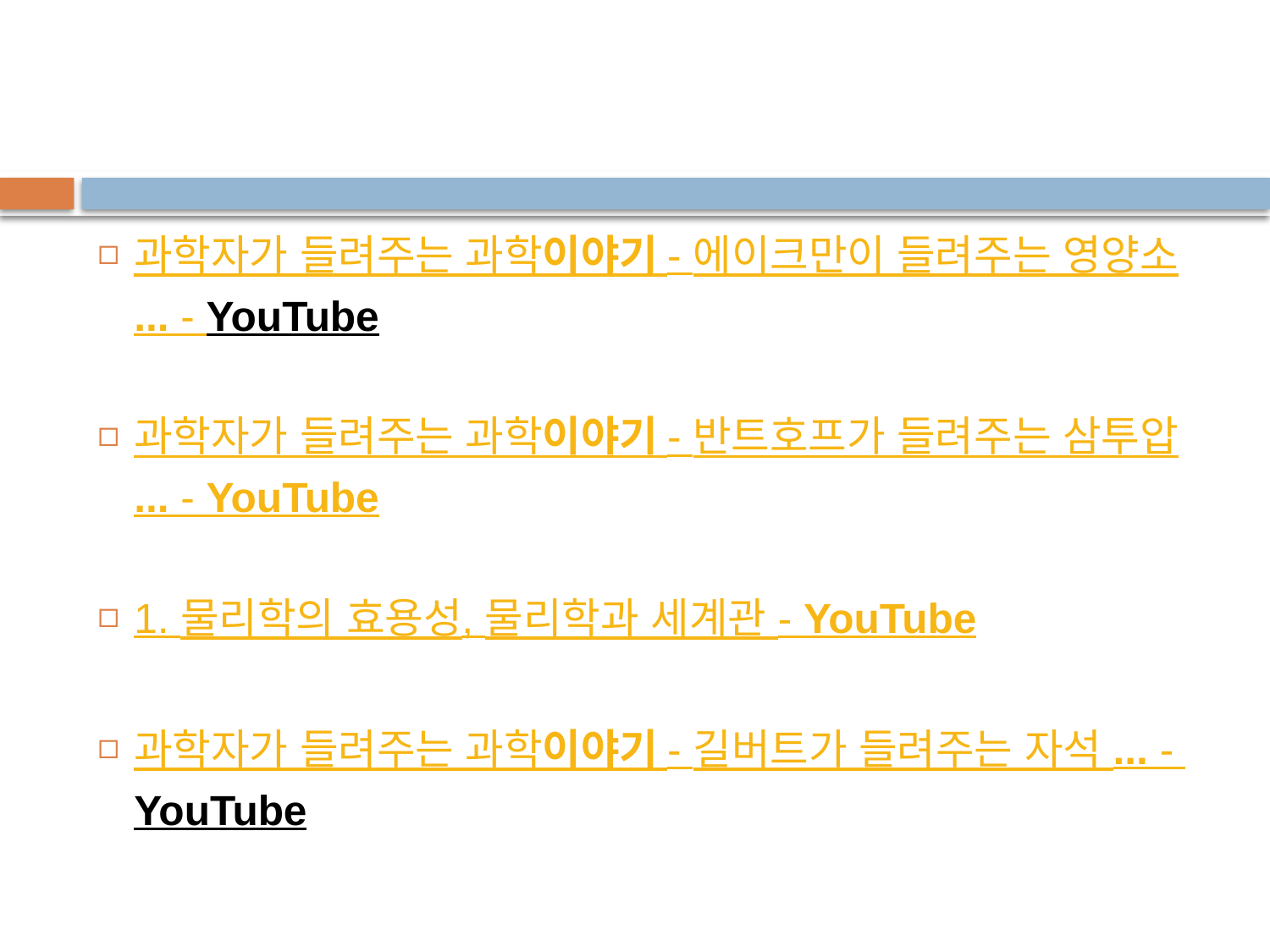

#
과학자가 들려주는 과학이야기 - 에이크만이 들려주는 영양소... - YouTube

과학자가 들려주는 과학이야기 - 반트호프가 들려주는 삼투압... - YouTube

1. 물리학의 효용성, 물리학과 세계관 - YouTube

과학자가 들려주는 과학이야기 - 길버트가 들려주는 자석 ... - YouTube